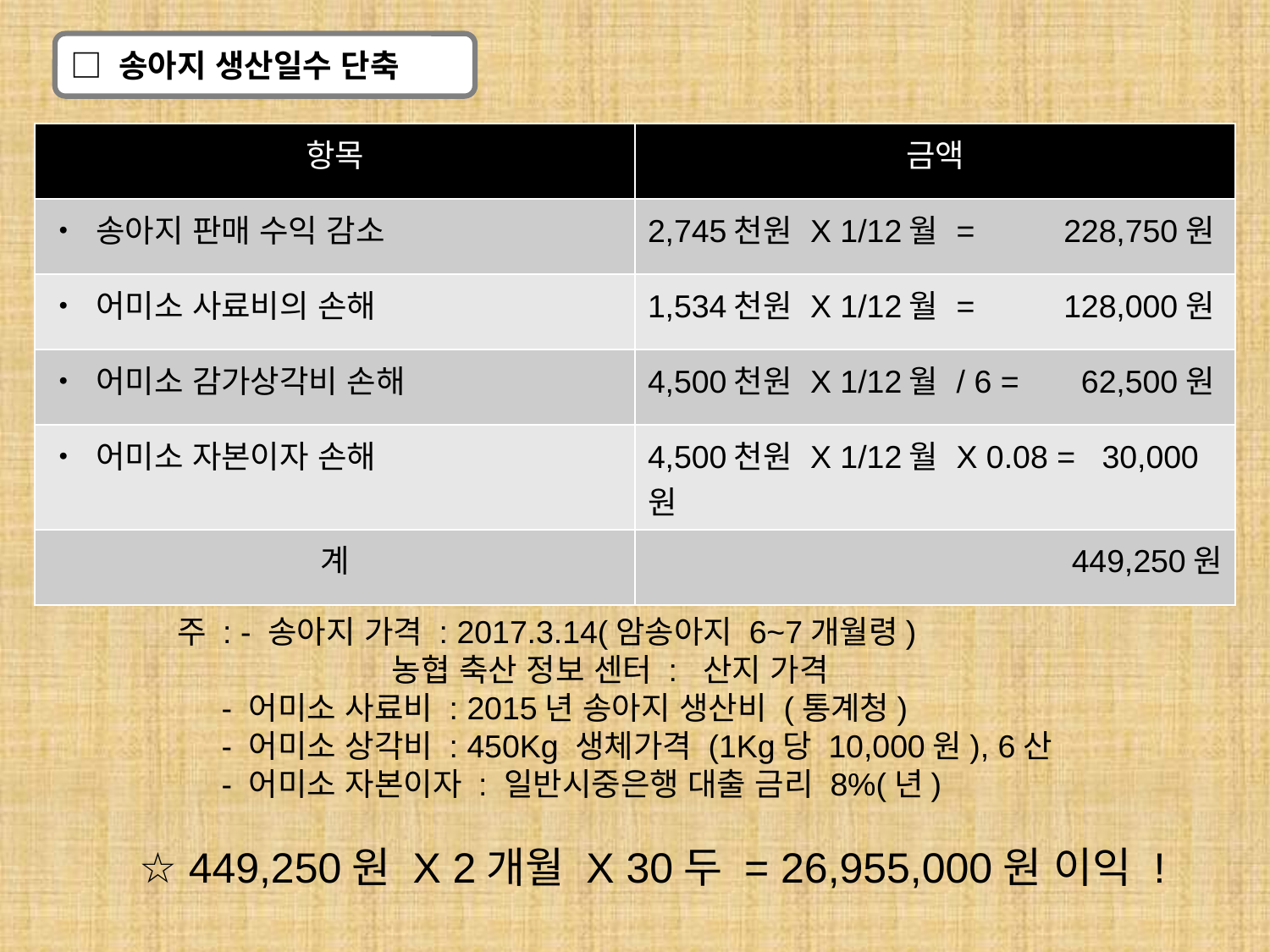

□ 송아지 생산일수 단축
| 항목 | 금액 |
| --- | --- |
| • 송아지 판매 수익 감소 | 2,745천원 X 1/12월 = 228,750원 |
| • 어미소 사료비의 손해 | 1,534천원 X 1/12월 = 128,000원 |
| • 어미소 감가상각비 손해 | 4,500천원 X 1/12월 / 6 = 62,500원 |
| • 어미소 자본이자 손해 | 4,500천원 X 1/12월 X 0.08 = 30,000원 |
| 계 | 449,250원 |
	주 : - 송아지 가격 : 2017.3.14(암송아지 6~7개월령)
	 	         농협 축산 정보 센터 :  산지 가격
	     - 어미소 사료비 : 2015년 송아지 생산비 (통계청)
	     - 어미소 상각비 : 450Kg 생체가격 (1Kg당 10,000원), 6산
	     - 어미소 자본이자 : 일반시중은행 대출 금리 8%(년)

          ☆ 449,250원 X 2개월 X 30두 = 26,955,000원 이익 !